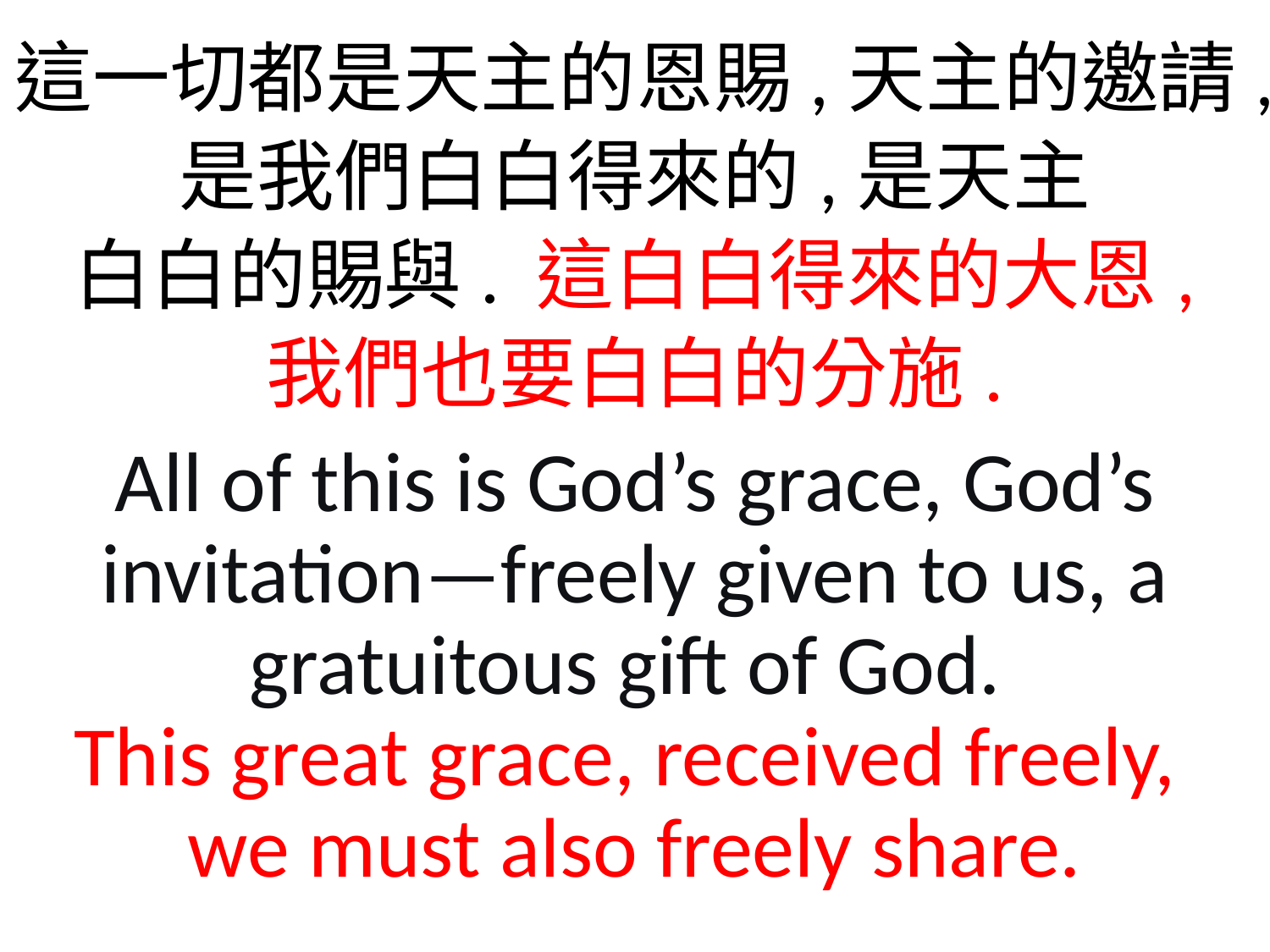

這一切都是天主的恩賜,天主的邀請,是我們白白得來的,是天主
白白的賜與. 這白白得來的大恩,
我們也要白白的分施.
All of this is God’s grace, God’s invitation—freely given to us, a gratuitous gift of God.
This great grace, received freely,
we must also freely share.